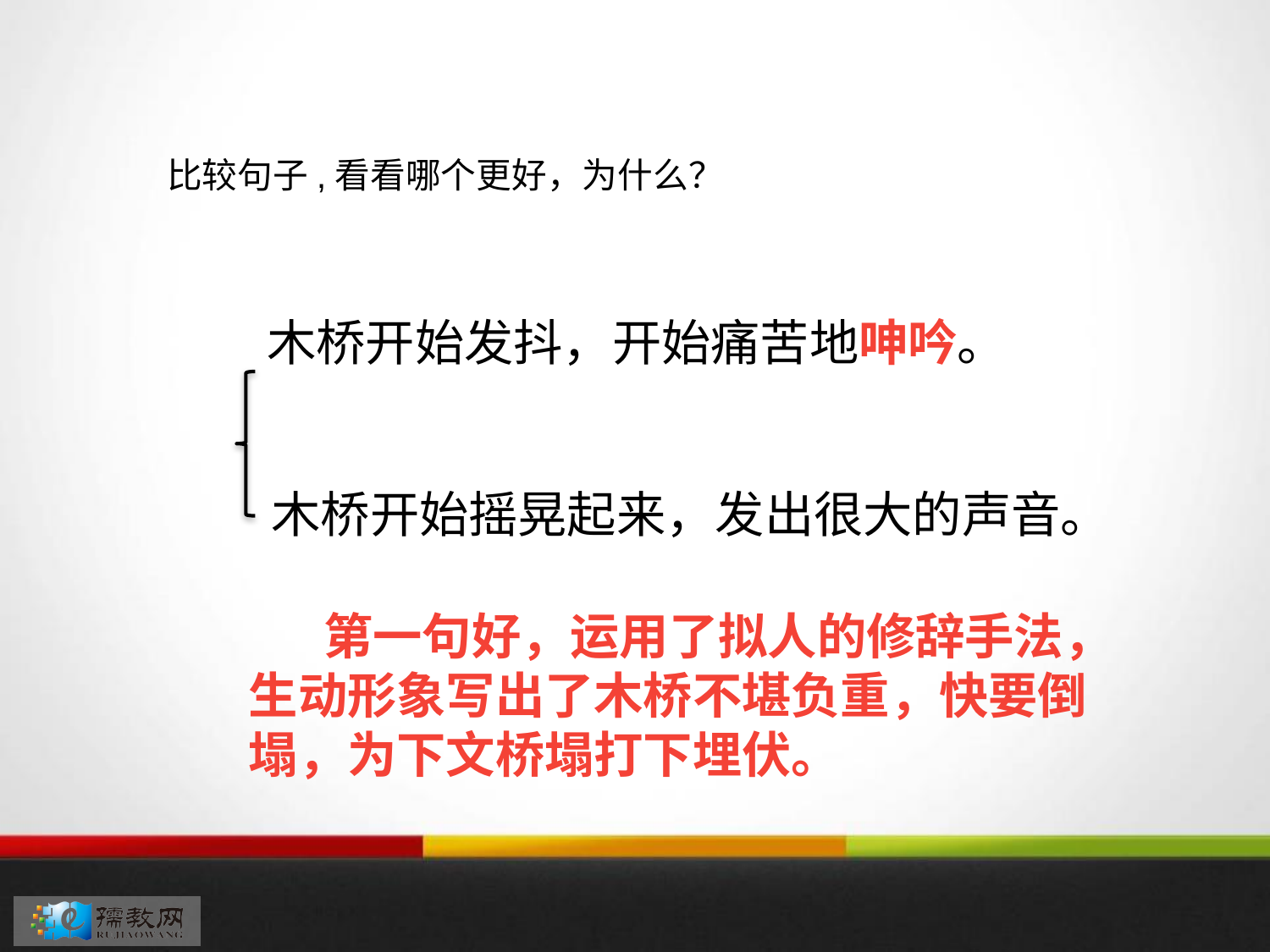

比较句子,看看哪个更好，为什么？
木桥开始发抖，开始痛苦地呻吟。

木桥开始摇晃起来，发出很大的声音。
第一句好，运用了拟人的修辞手法，生动形象写出了木桥不堪负重，快要倒塌，为下文桥塌打下埋伏。